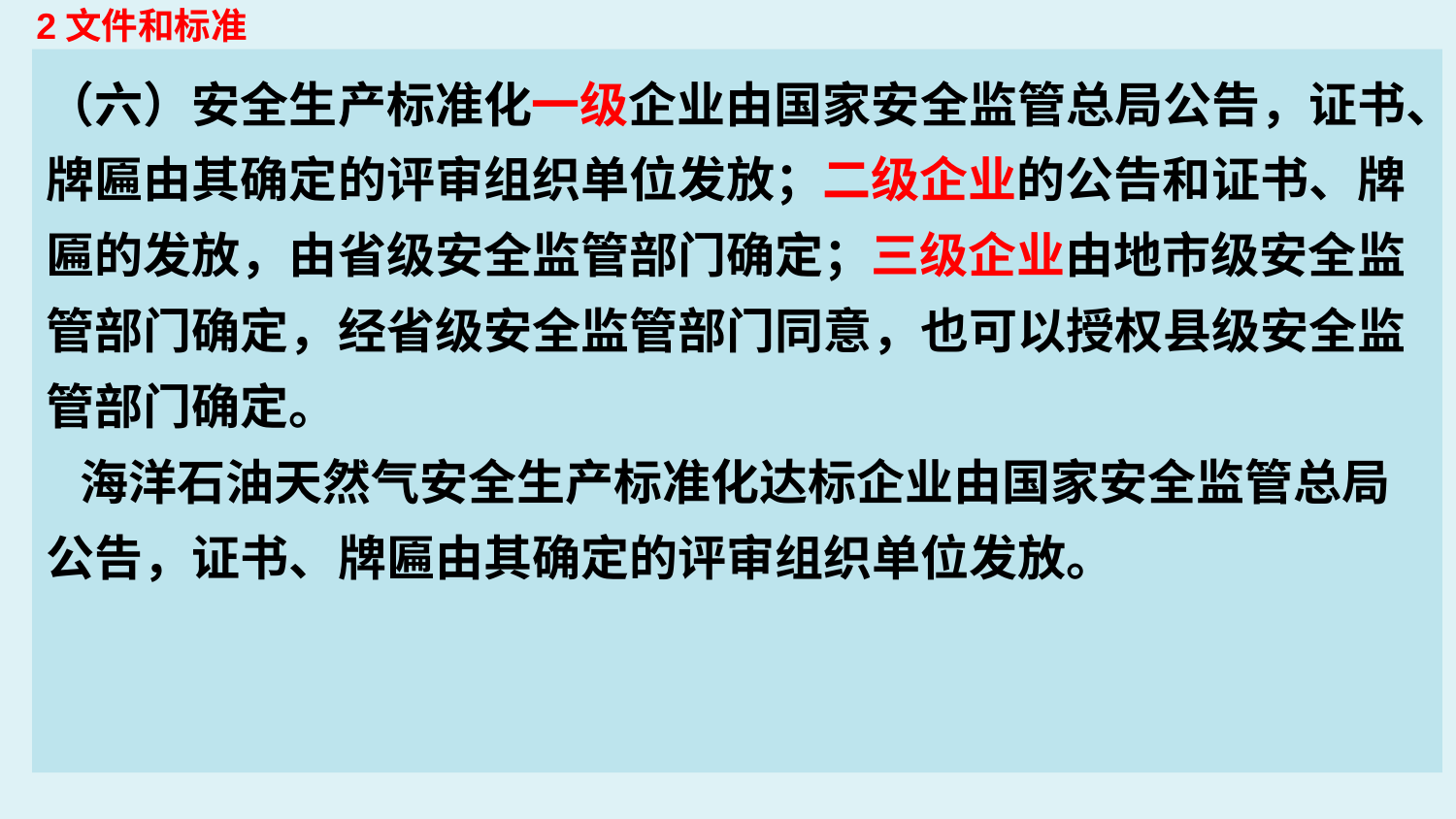

2文件和标准
（六）安全生产标准化一级企业由国家安全监管总局公告，证书、牌匾由其确定的评审组织单位发放；二级企业的公告和证书、牌匾的发放，由省级安全监管部门确定；三级企业由地市级安全监管部门确定，经省级安全监管部门同意，也可以授权县级安全监管部门确定。
  海洋石油天然气安全生产标准化达标企业由国家安全监管总局公告，证书、牌匾由其确定的评审组织单位发放。